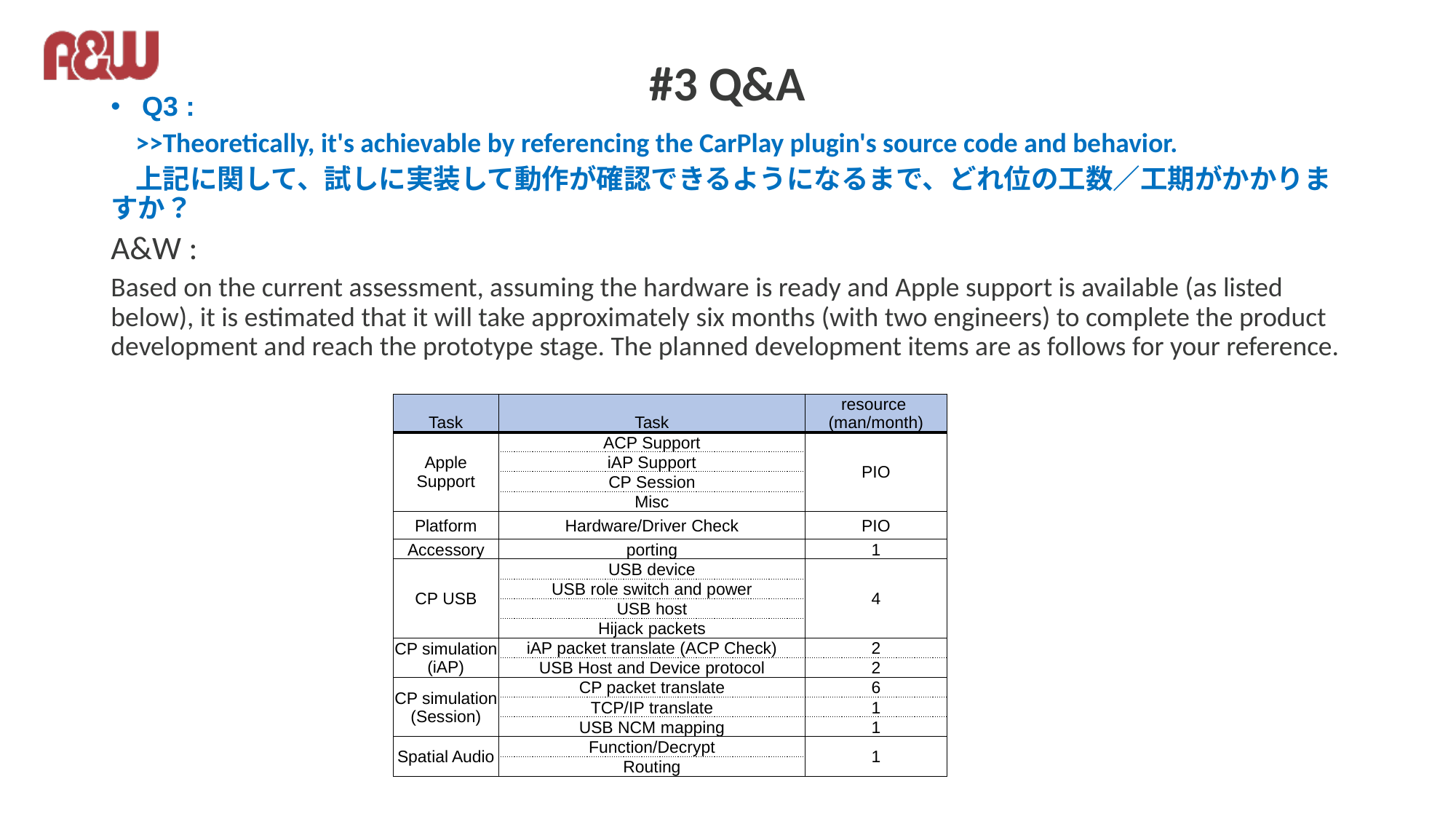

# #3 Q&A
Q3 :
    >>Theoretically, it's achievable by referencing the CarPlay plugin's source code and behavior.
   上記に関して、試しに実装して動作が確認できるようになるまで、どれ位の工数／工期がかかりますか？
A&W :
Based on the current assessment, assuming the hardware is ready and Apple support is available (as listed below), it is estimated that it will take approximately six months (with two engineers) to complete the product development and reach the prototype stage. The planned development items are as follows for your reference.
| Task | Task | resource (man/month) |
| --- | --- | --- |
| Apple Support | ACP Support | PIO |
|  | iAP Support |  |
|  | CP Session |  |
|  | Misc |  |
| Platform | Hardware/Driver Check | PIO |
| Accessory | porting | 1 |
| CP USB | USB device | 4 |
|  | USB role switch and power |  |
|  | USB host |  |
|  | Hijack packets |  |
| CP simulation (iAP) | iAP packet translate (ACP Check) | 2 |
|  | USB Host and Device protocol | 2 |
| CP simulation (Session) | CP packet translate | 6 |
|  | TCP/IP translate | 1 |
|  | USB NCM mapping | 1 |
| Spatial Audio | Function/Decrypt | 1 |
|  | Routing |  |